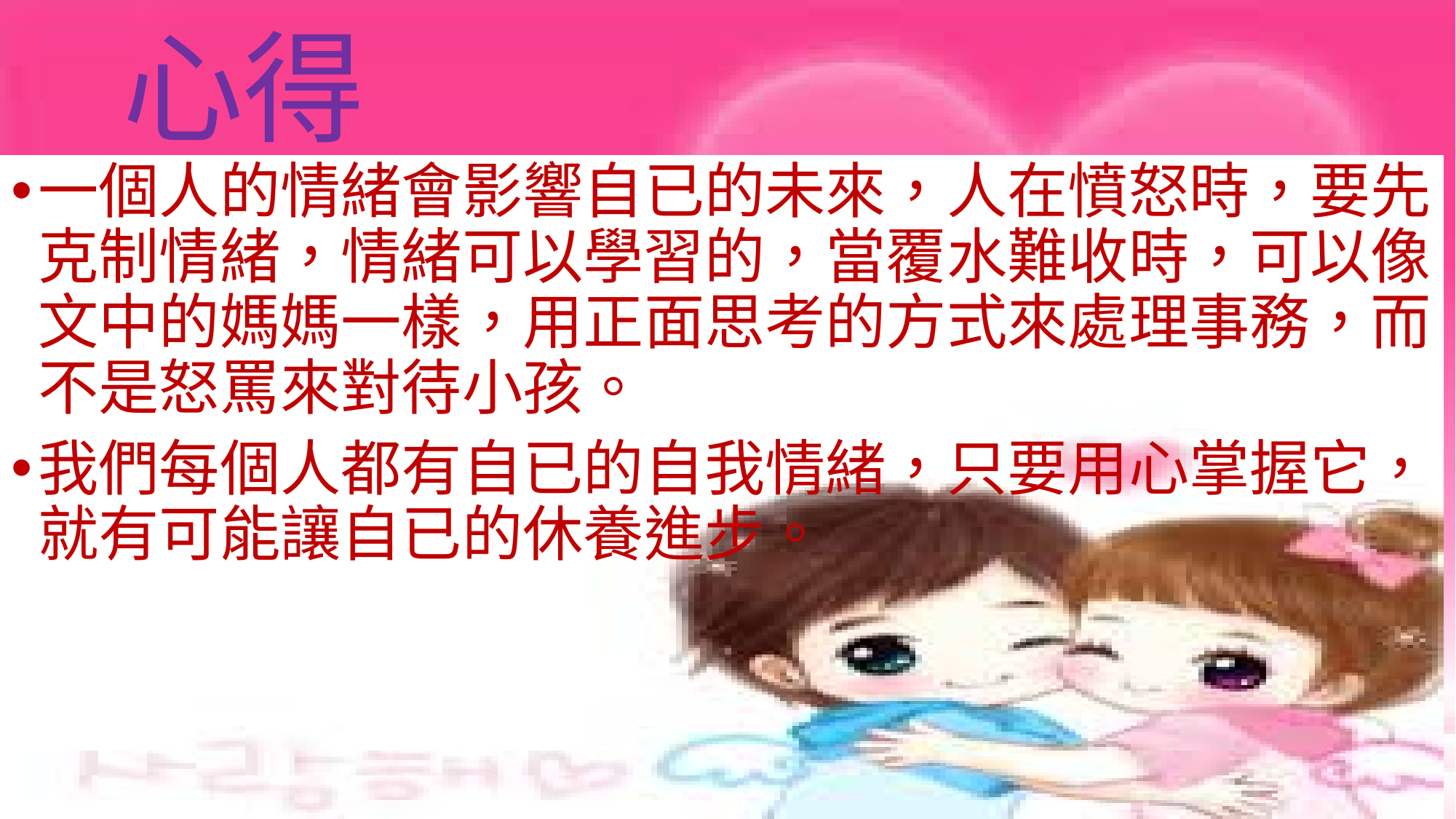

# 心得
一個人的情緒會影響自已的未來，人在憤怒時，要先克制情緒，情緒可以學習的，當覆水難收時，可以像文中的媽媽一樣，用正面思考的方式來處理事務，而不是怒罵來對待小孩。
我們每個人都有自已的自我情緒，只要用心掌握它，就有可能讓自已的休養進步。